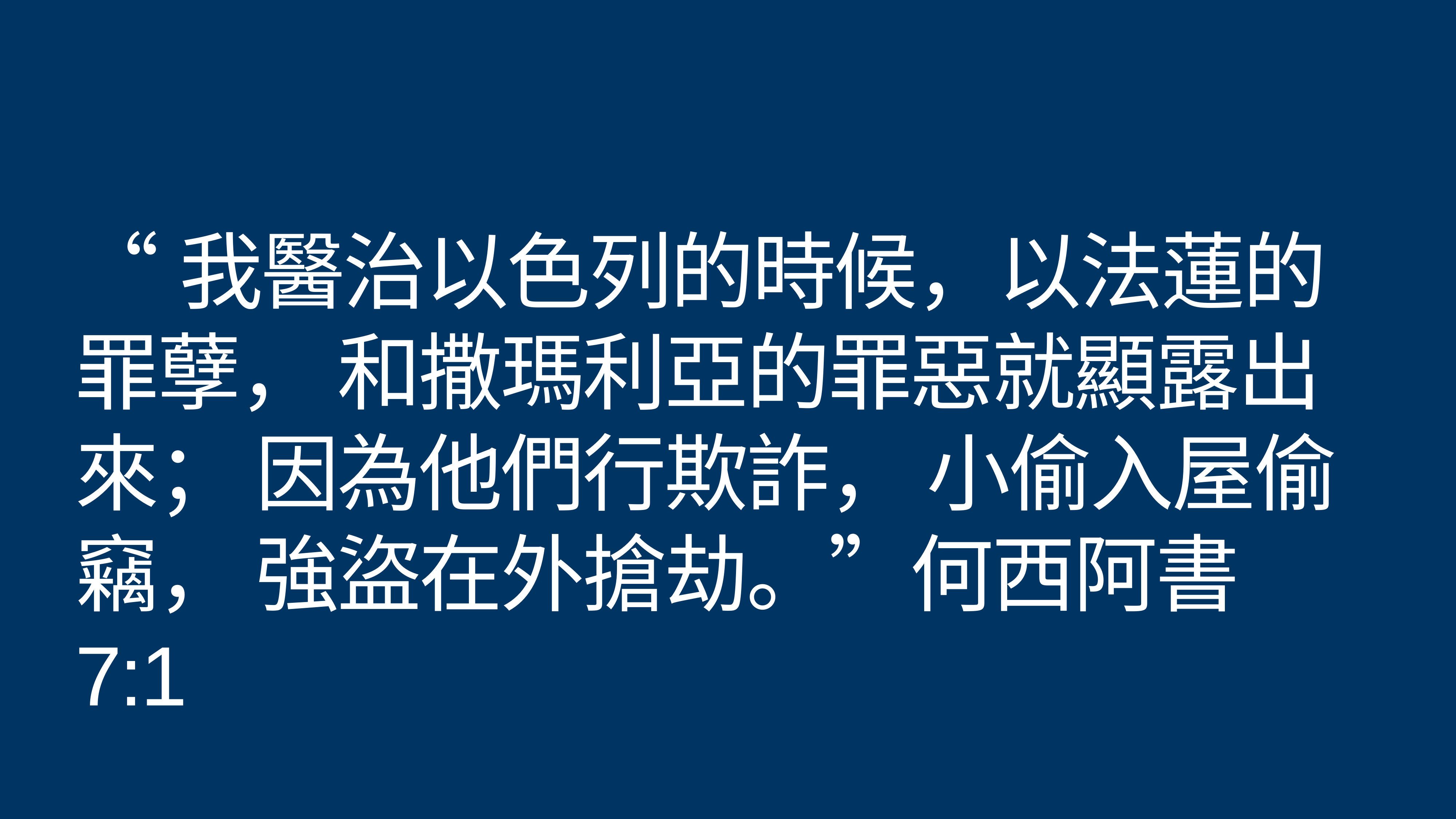

# “我醫治以色列的時候，以法蓮的罪孽， 和撒瑪利亞的罪惡就顯露出來； 因為他們行欺詐， 小偷入屋偷竊， 強盜在外搶劫。”何西阿書 7:1